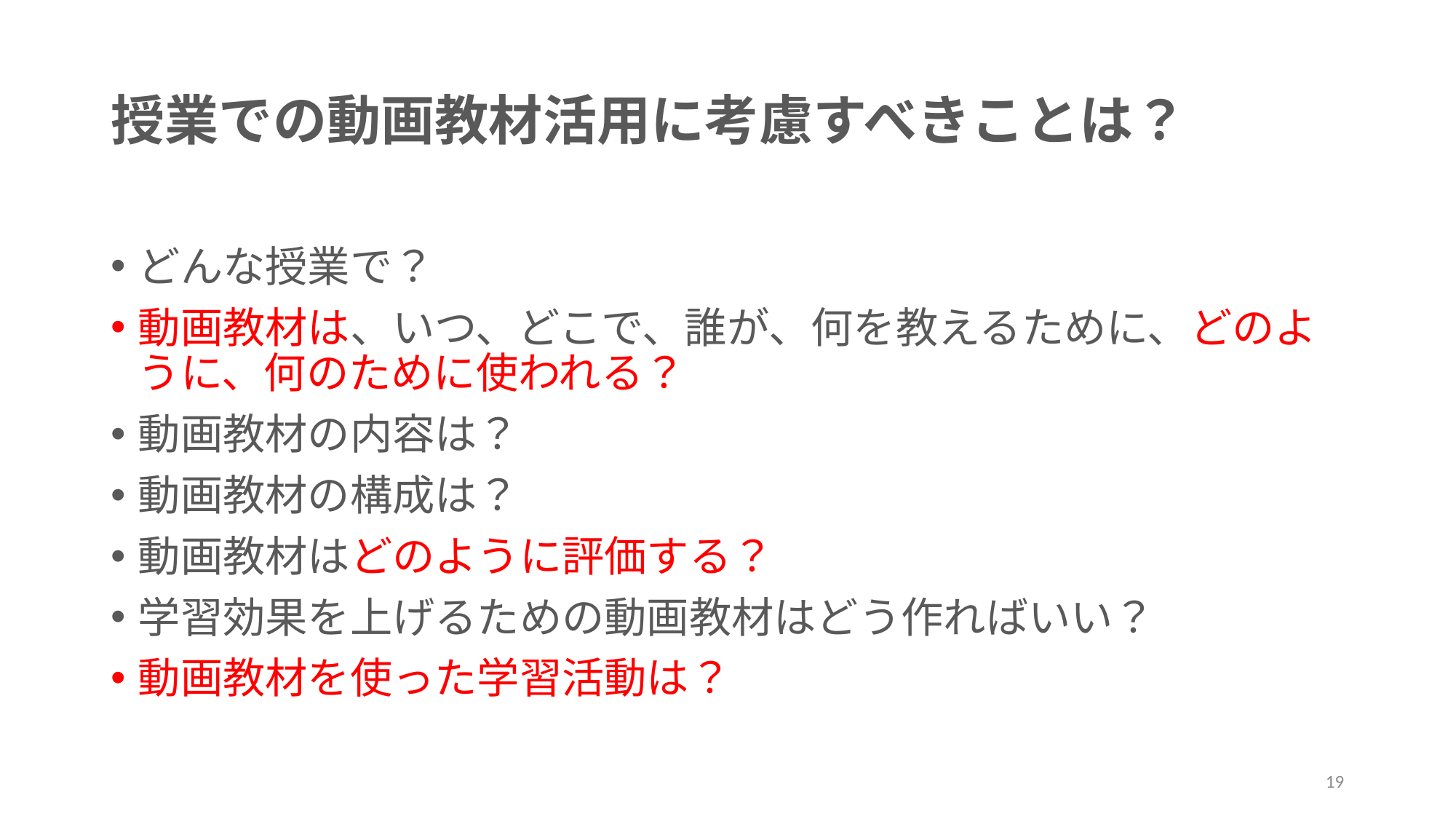

# 授業での動画教材活用に考慮すべきことは？
どんな授業で？
動画教材は、いつ、どこで、誰が、何を教えるために、どのように、何のために使われる？
動画教材の内容は？
動画教材の構成は？
動画教材はどのように評価する？
学習効果を上げるための動画教材はどう作ればいい？
動画教材を使った学習活動は？
19